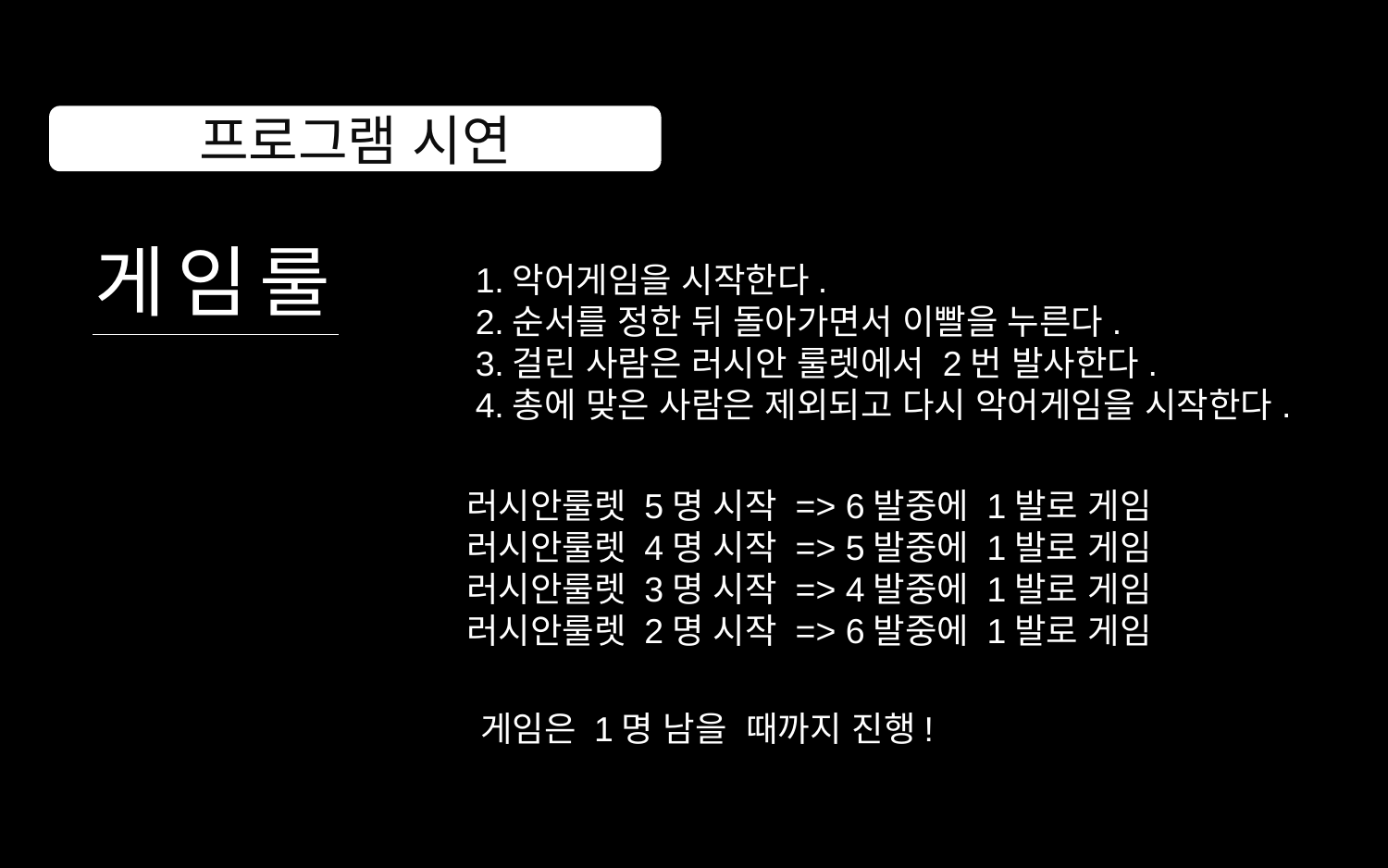

프로그램 시연
게임룰
1.악어게임을 시작한다.
2.순서를 정한 뒤 돌아가면서 이빨을 누른다.
3.걸린 사람은 러시안 룰렛에서 2번 발사한다.
4.총에 맞은 사람은 제외되고 다시 악어게임을 시작한다.
러시안룰렛 5명 시작 => 6발중에 1발로 게임
러시안룰렛 4명 시작 => 5발중에 1발로 게임
러시안룰렛 3명 시작 => 4발중에 1발로 게임
러시안룰렛 2명 시작 => 6발중에 1발로 게임
게임은 1명 남을  때까지 진행!